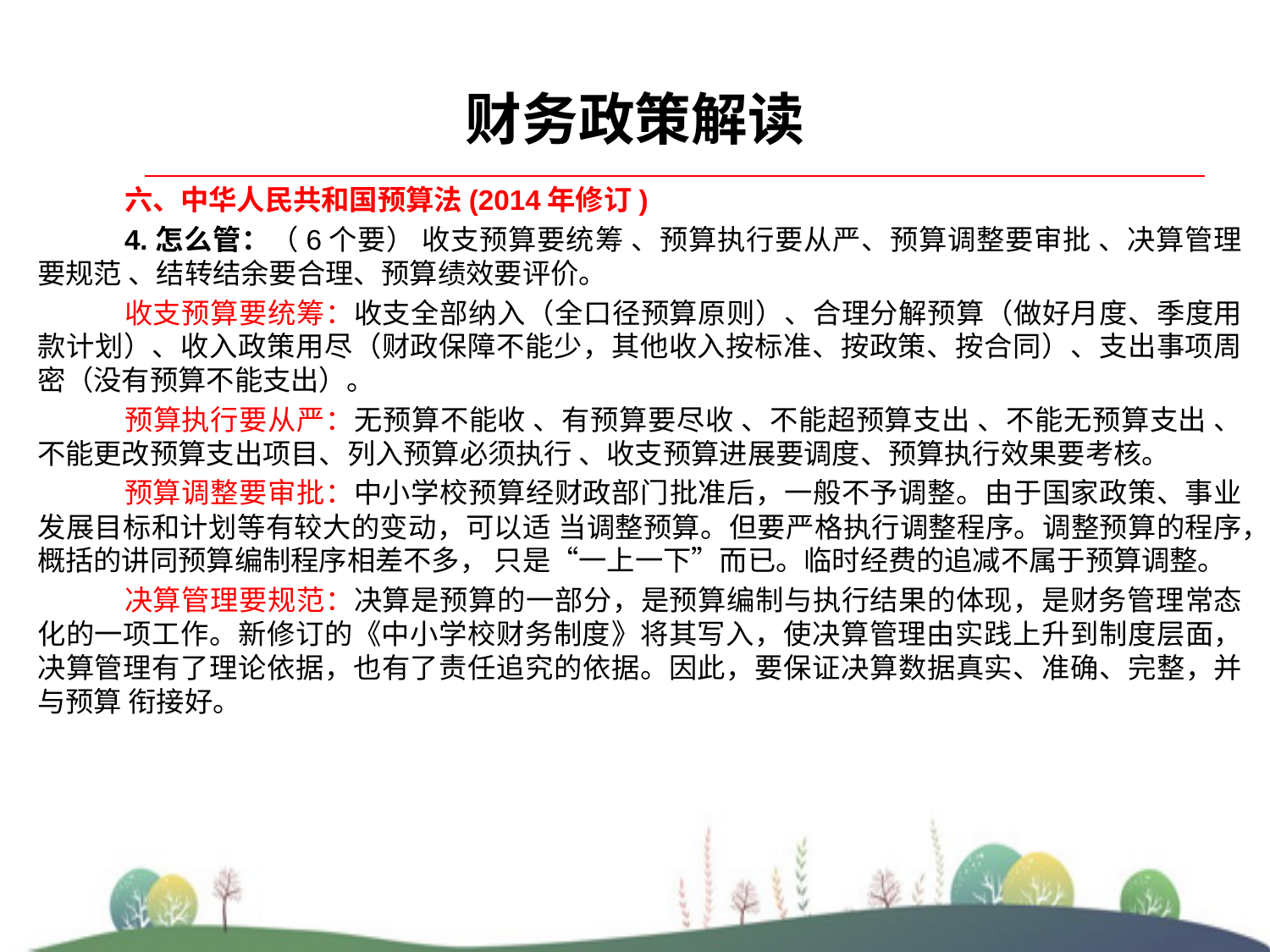

# 财务政策解读
六、中华人民共和国预算法(2014年修订)
4.怎么管：（6个要） 收支预算要统筹 、预算执行要从严、预算调整要审批 、决算管理要规范 、结转结余要合理、预算绩效要评价。
收支预算要统筹：收支全部纳入（全口径预算原则）、合理分解预算（做好月度、季度用款计划）、收入政策用尽（财政保障不能少，其他收入按标准、按政策、按合同）、支出事项周密（没有预算不能支出）。
预算执行要从严：无预算不能收 、有预算要尽收 、不能超预算支出 、不能无预算支出 、不能更改预算支出项目、列入预算必须执行 、收支预算进展要调度、预算执行效果要考核。
预算调整要审批：中小学校预算经财政部门批准后，一般不予调整。由于国家政策、事业发展目标和计划等有较大的变动，可以适 当调整预算。但要严格执行调整程序。调整预算的程序，概括的讲同预算编制程序相差不多， 只是“一上一下”而已。临时经费的追减不属于预算调整。
决算管理要规范：决算是预算的一部分，是预算编制与执行结果的体现，是财务管理常态化的一项工作。新修订的《中小学校财务制度》将其写入，使决算管理由实践上升到制度层面，决算管理有了理论依据，也有了责任追究的依据。因此，要保证决算数据真实、准确、完整，并与预算 衔接好。